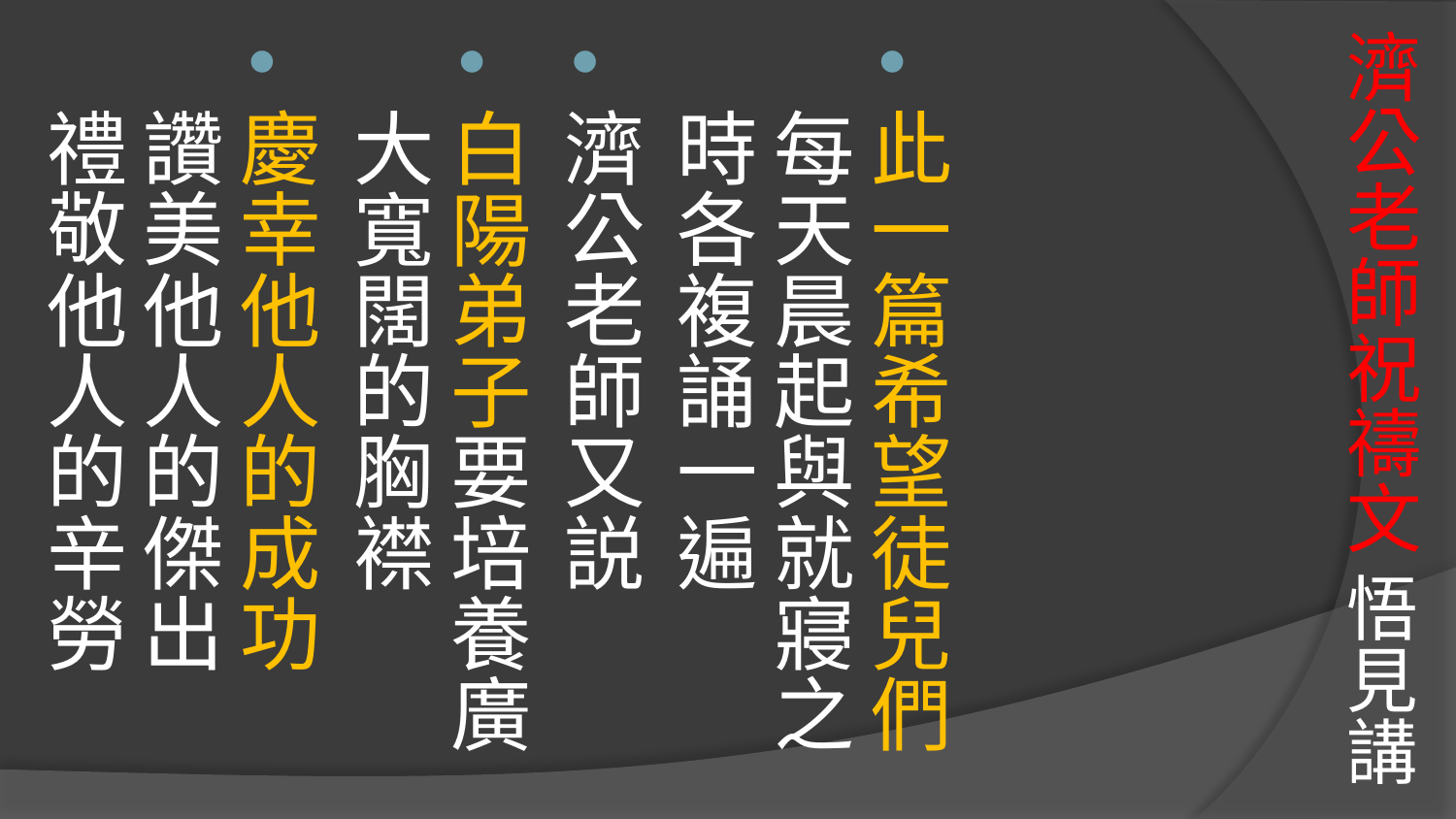

# 濟公老師祝禱文 悟見講
此一篇希望徒兒們
每天晨起與就寢之時各複誦一遍
濟公老師又説
白陽弟子要培養廣大寬闊的胸襟
慶幸他人的成功
讚美他人的傑出
禮敬他人的辛勞